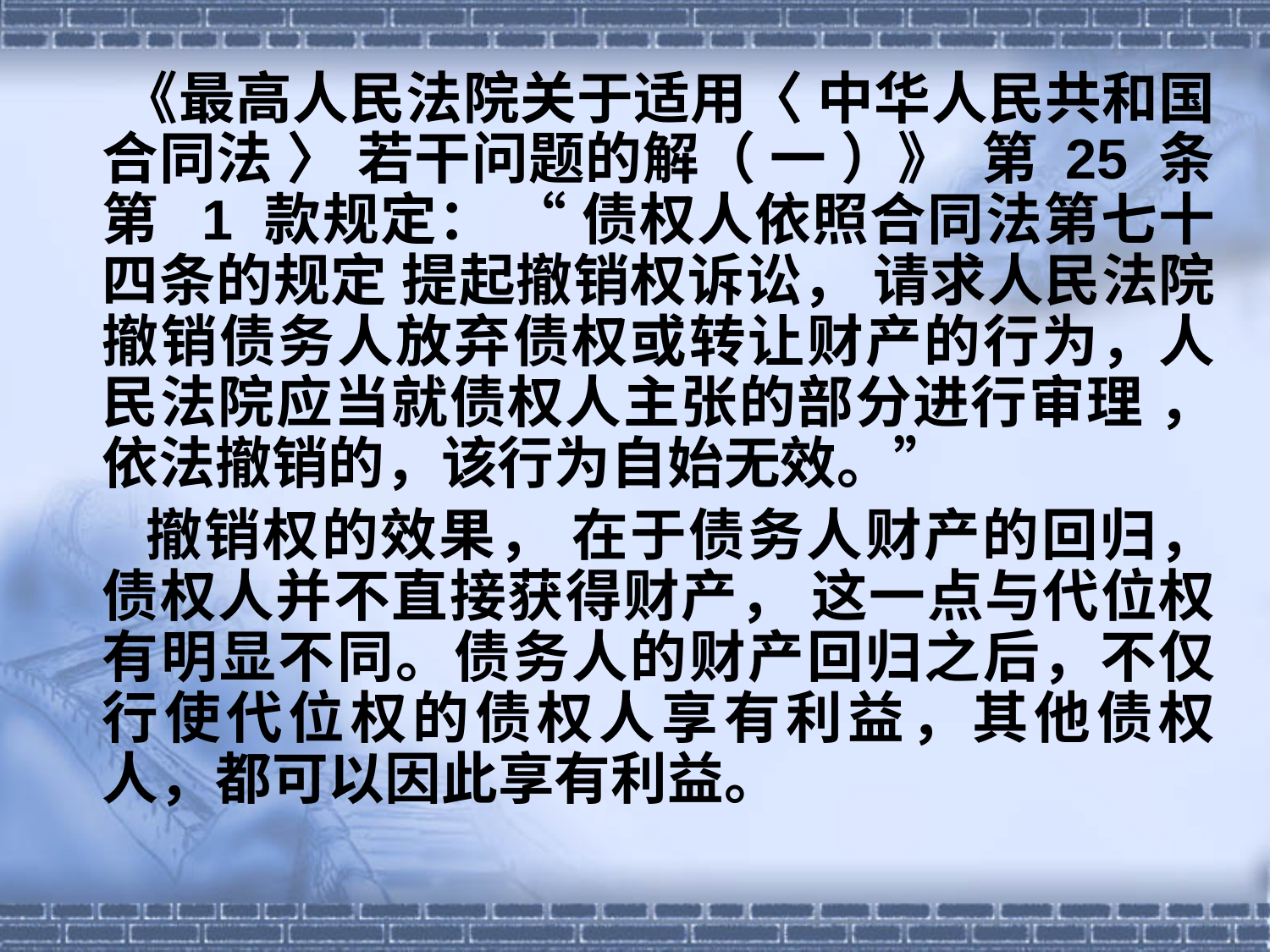

《最高人民法院关于适用〈 中华人民共和国合同法 〉 若干问题的解（ 一 ）》  第 25 条第  1 款规定： “ 债权人依照合同法第七十四条的规定 提起撤销权诉讼， 请求人民法院撤销债务人放弃债权或转让财产的行为，人民法院应当就债权人主张的部分进行审理 ，依法撤销的，该行为自始无效。”
     撤销权的效果， 在于债务人财产的回归， 债权人并不直接获得财产， 这一点与代位权有明显不同。债务人的财产回归之后，不仅行使代位权的债权人享有利益，其他债权人，都可以因此享有利益。